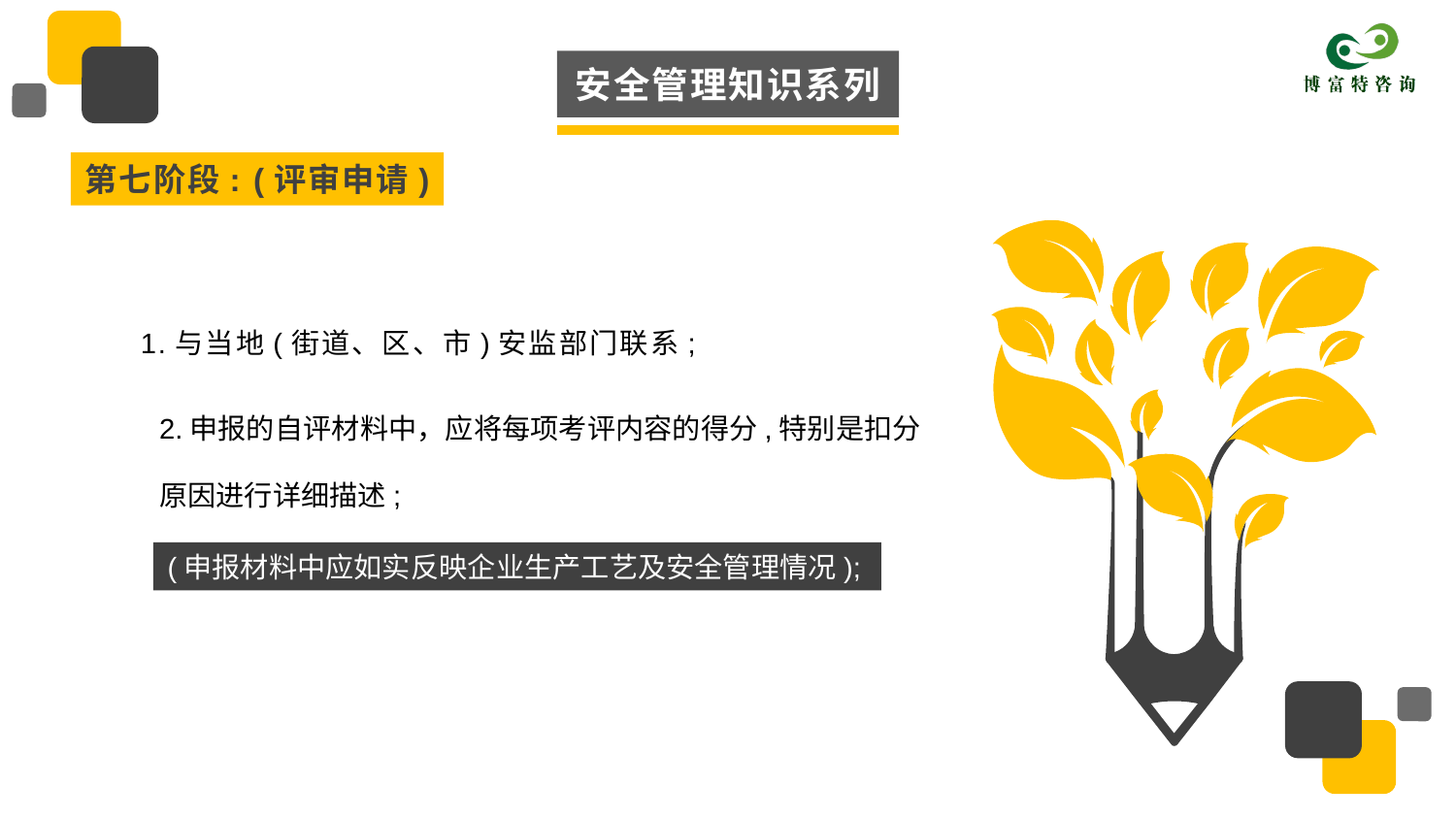

安全管理知识系列
第七阶段: (评审申请)

1.与当地(街道、区、市)安监部门联系;
2.申报的自评材料中，应将每项考评内容的得分,特别是扣分原因进行详细描述;
(申报材料中应如实反映企业生产工艺及安全管理情况);